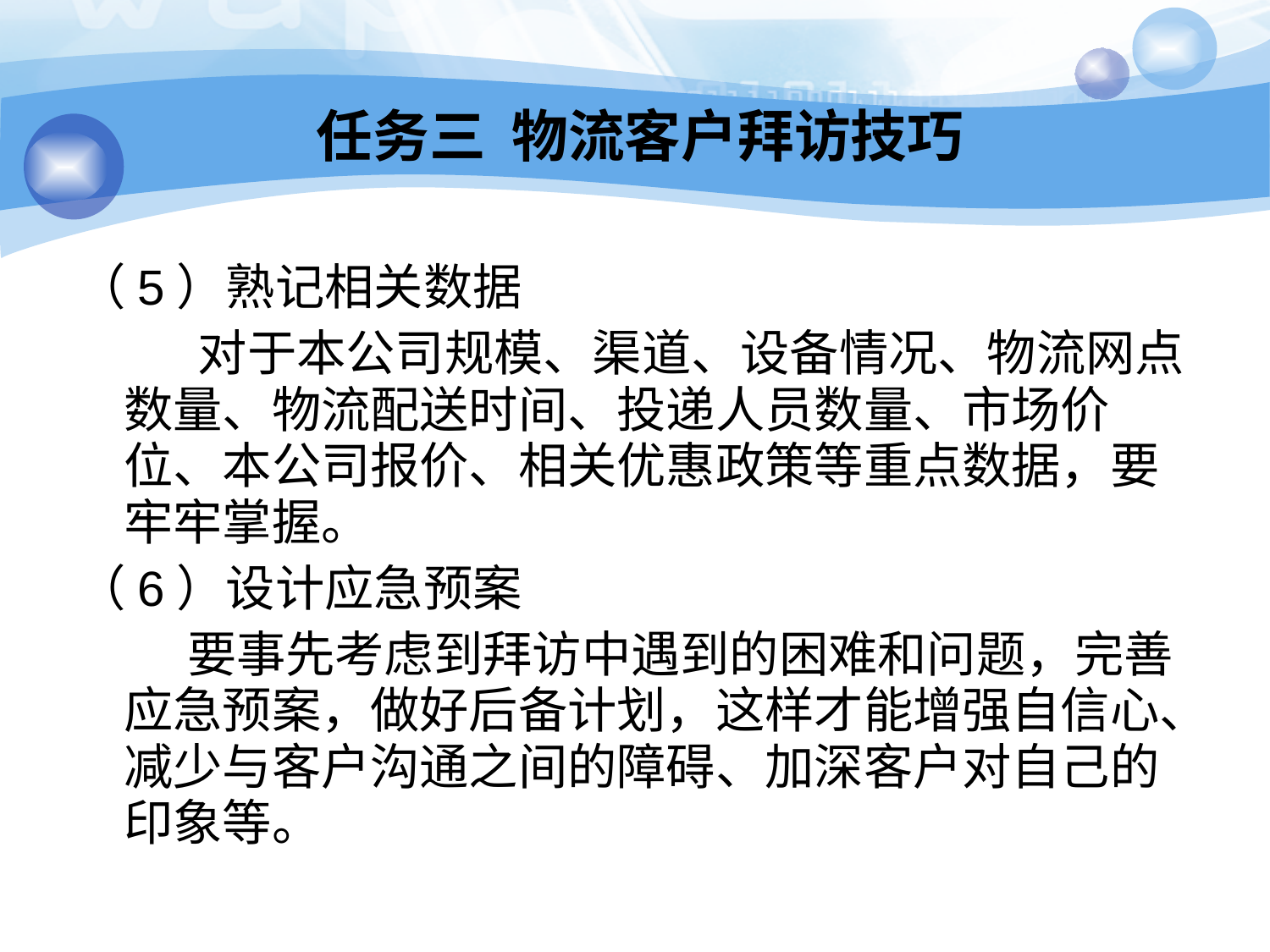

# 任务三  物流客户拜访技巧
（5）熟记相关数据
          对于本公司规模、渠道、设备情况、物流网点数量、物流配送时间、投递人员数量、市场价位、本公司报价、相关优惠政策等重点数据，要牢牢掌握。
（6）设计应急预案
         要事先考虑到拜访中遇到的困难和问题，完善应急预案，做好后备计划，这样才能增强自信心、减少与客户沟通之间的障碍、加深客户对自己的印象等。